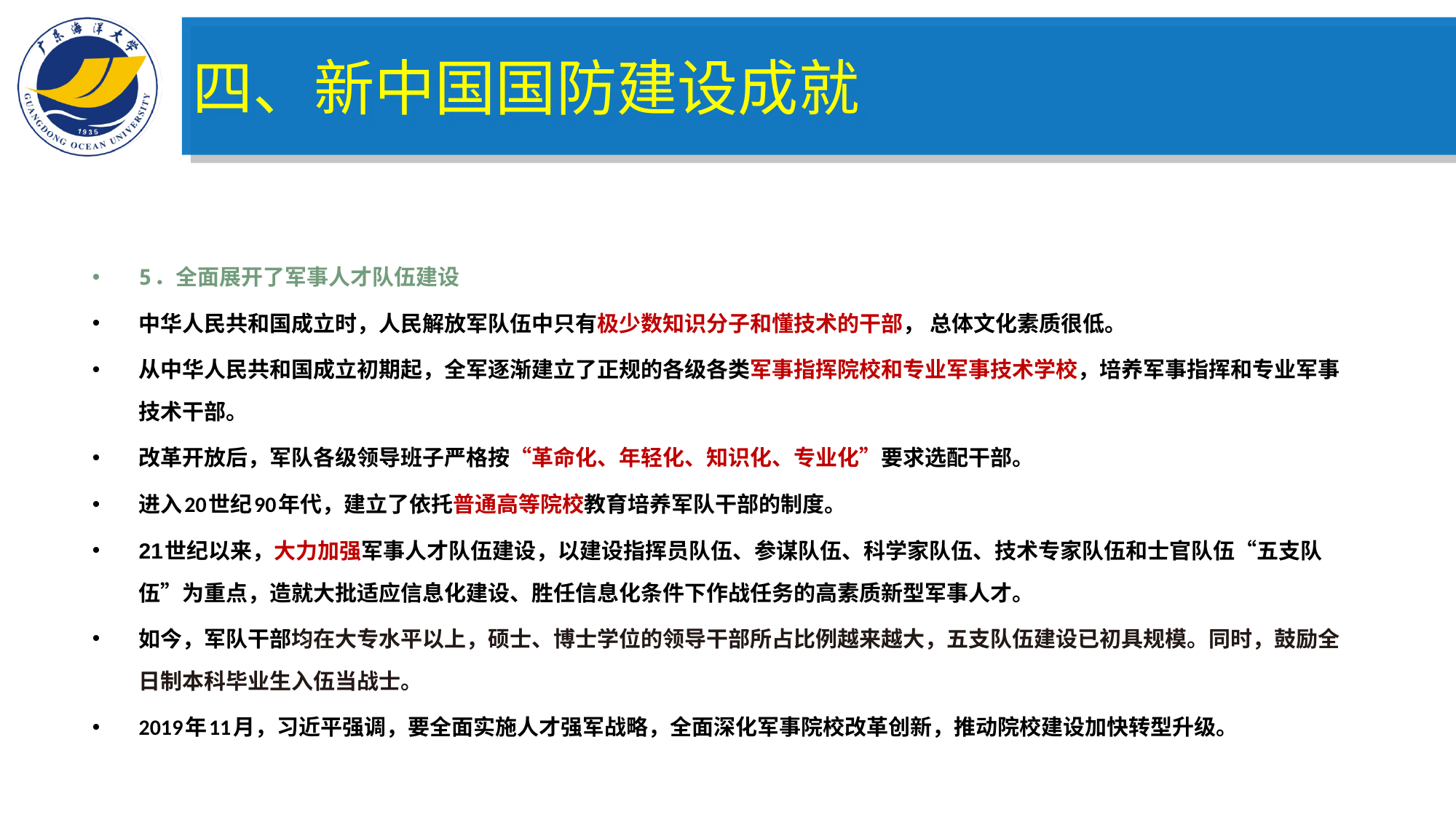

四、新中国国防建设成就
5．全面展开了军事人才队伍建设
中华人民共和国成立时，人民解放军队伍中只有极少数知识分子和懂技术的干部， 总体文化素质很低。
从中华人民共和国成立初期起，全军逐渐建立了正规的各级各类军事指挥院校和专业军事技术学校，培养军事指挥和专业军事技术干部。
改革开放后，军队各级领导班子严格按“革命化、年轻化、知识化、专业化”要求选配干部。
进入20世纪90年代，建立了依托普通高等院校教育培养军队干部的制度。
21世纪以来，大力加强军事人才队伍建设，以建设指挥员队伍、参谋队伍、科学家队伍、技术专家队伍和士官队伍“五支队伍”为重点，造就大批适应信息化建设、胜任信息化条件下作战任务的高素质新型军事人才。
如今，军队干部均在大专水平以上，硕士、博士学位的领导干部所占比例越来越大，五支队伍建设已初具规模。同时，鼓励全日制本科毕业生入伍当战士。
2019年11月，习近平强调，要全面实施人才强军战略，全面深化军事院校改革创新，推动院校建设加快转型升级。